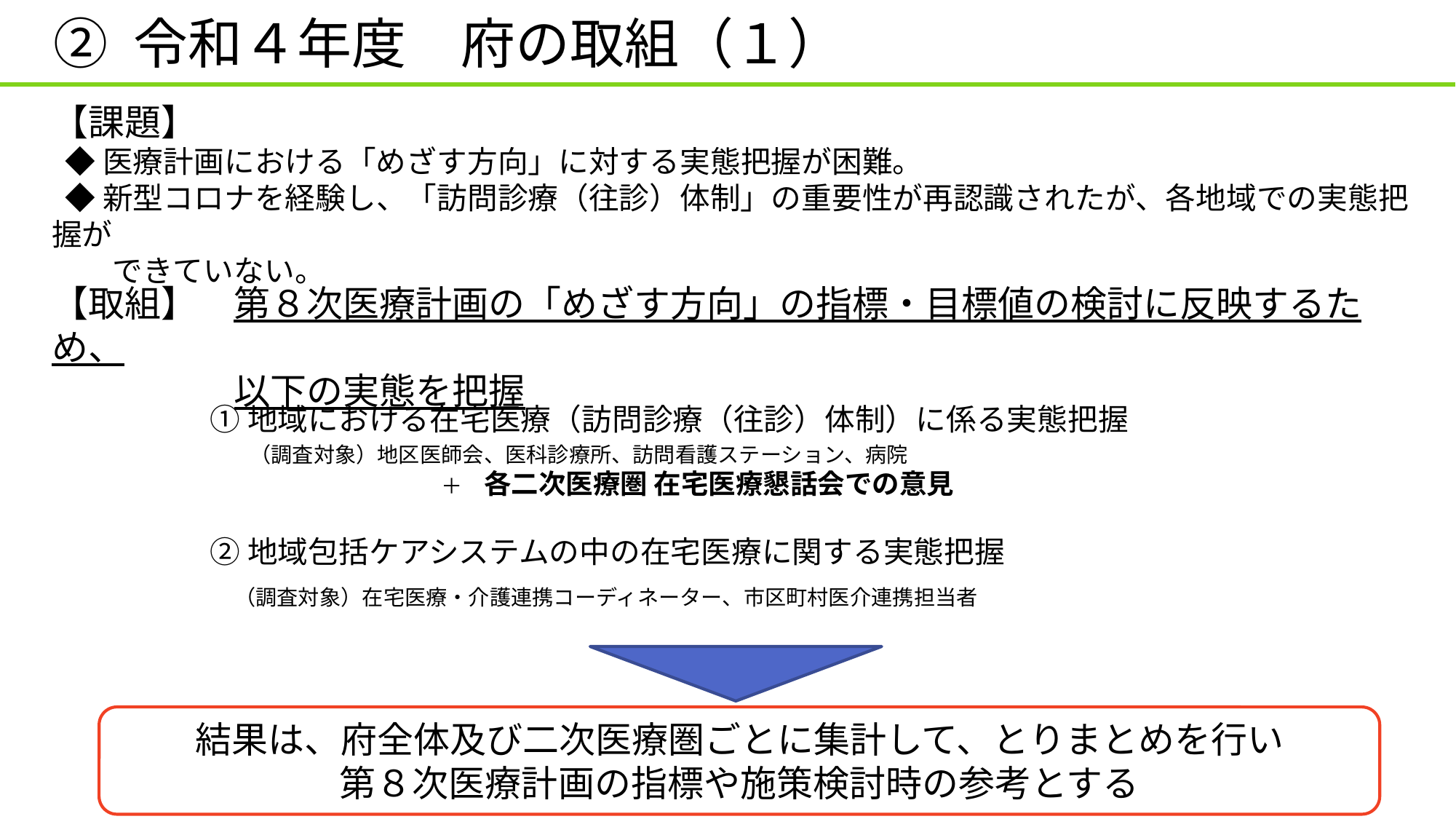

② 令和４年度　府の取組（１）
【課題】
  ◆医療計画における「めざす方向」に対する実態把握が困難。
  ◆新型コロナを経験し、「訪問診療（往診）体制」の重要性が再認識されたが、各地域での実態把握が
　　できていない。
【取組】　第８次医療計画の「めざす方向」の指標・目標値の検討に反映するため、
　　　　　　以下の実態を把握
①地域における在宅医療（訪問診療（往診）体制）に係る実態把握
（調査対象）地区医師会、医科診療所、訪問看護ステーション、病院
　　　　　　　　　＋　各二次医療圏 在宅医療懇話会での意見
②地域包括ケアシステムの中の在宅医療に関する実態把握
（調査対象）在宅医療・介護連携コーディネーター、市区町村医介連携担当者

結果は、府全体及び二次医療圏ごとに集計して、とりまとめを行い
第８次医療計画の指標や施策検討時の参考とする